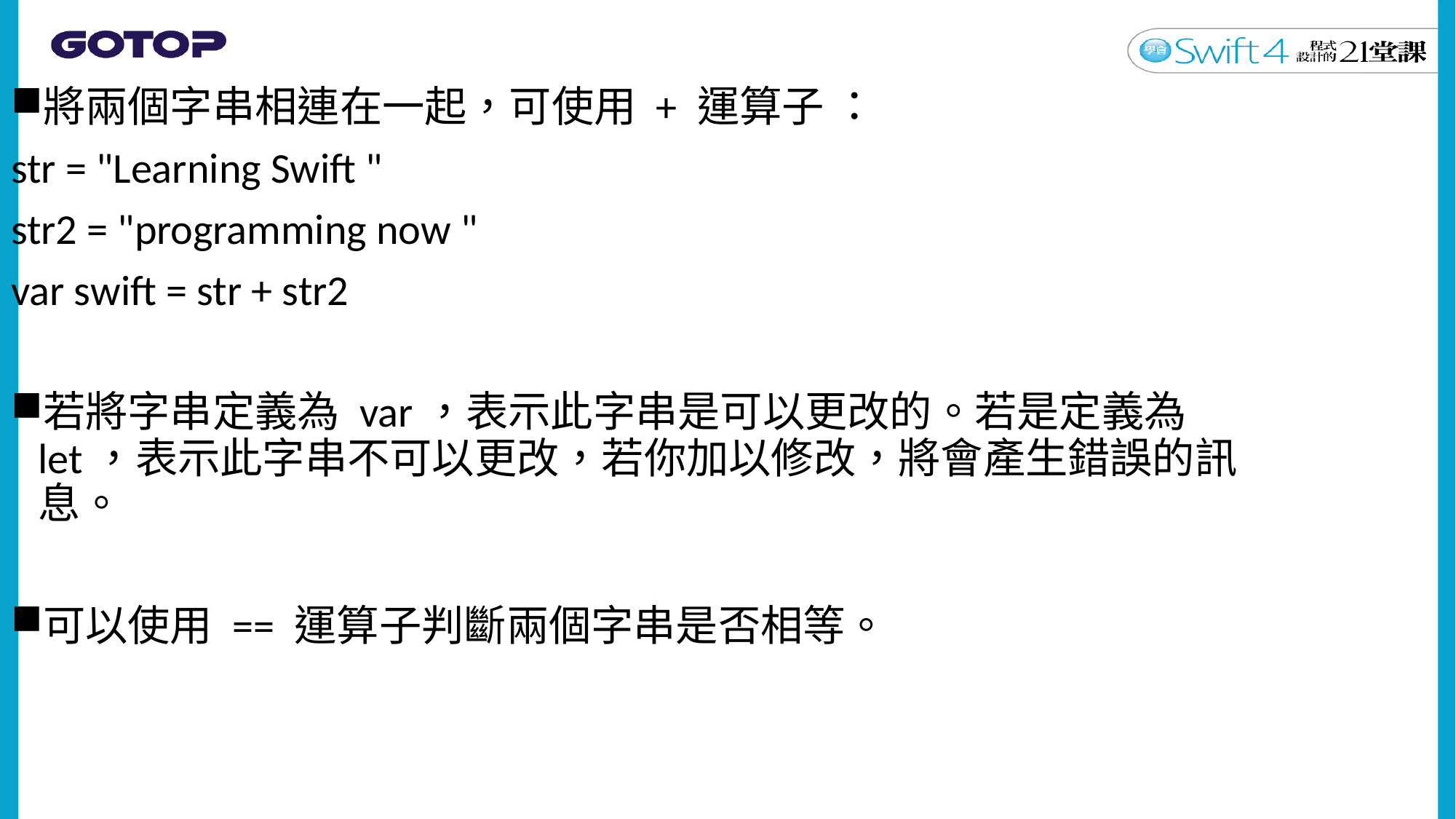

將兩個字串相連在一起，可使用 + 運算子 ：
str = "Learning Swift "
str2 = "programming now "
var swift = str + str2

若將字串定義為 var，表示此字串是可以更改的。若是定義為 let，表示此字串不可以更改，若你加以修改，將會產生錯誤的訊息。

可以使用 == 運算子判斷兩個字串是否相等。